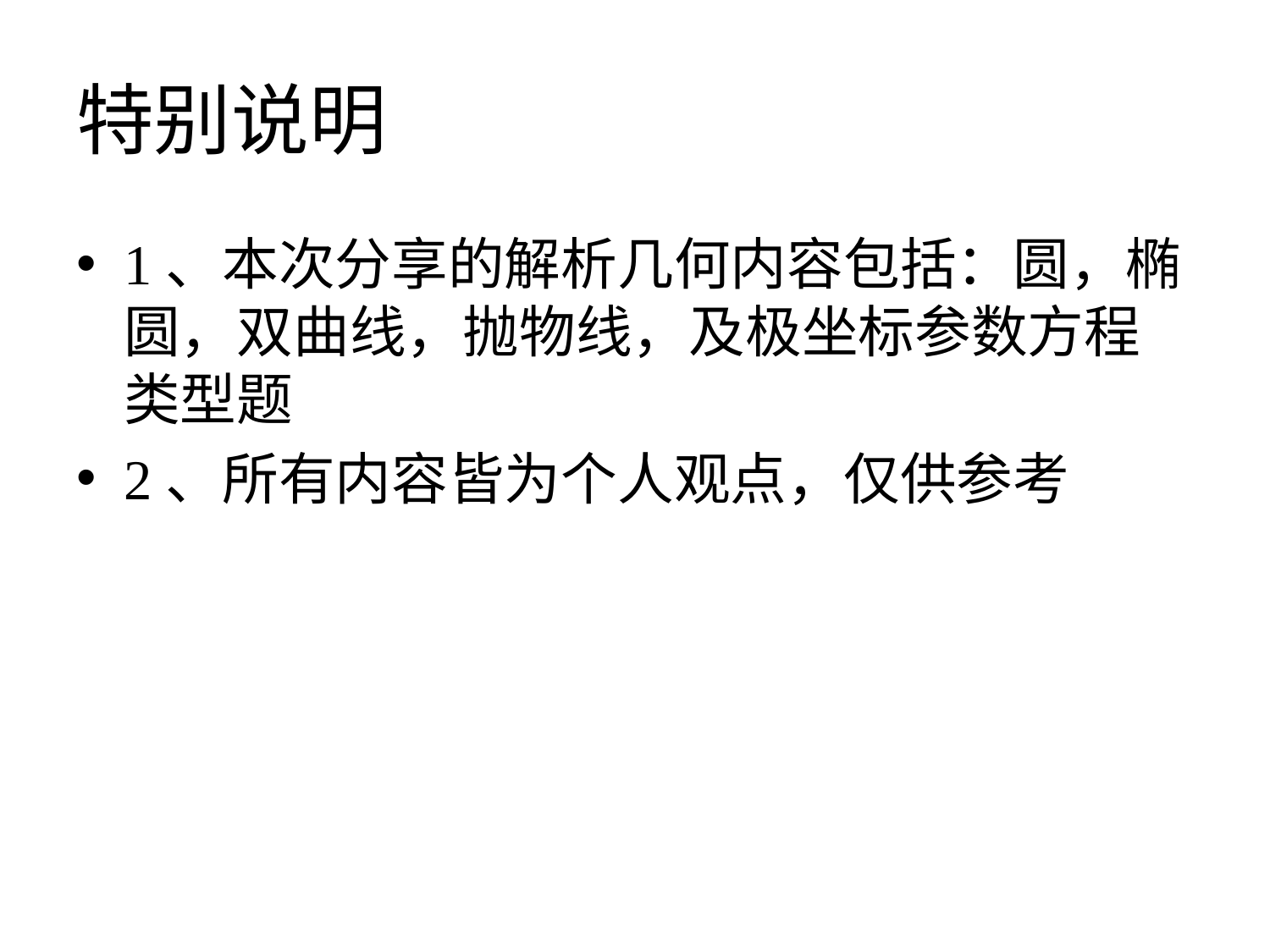

# 特别说明
1、本次分享的解析几何内容包括：圆，椭圆，双曲线，抛物线，及极坐标参数方程类型题
2、所有内容皆为个人观点，仅供参考